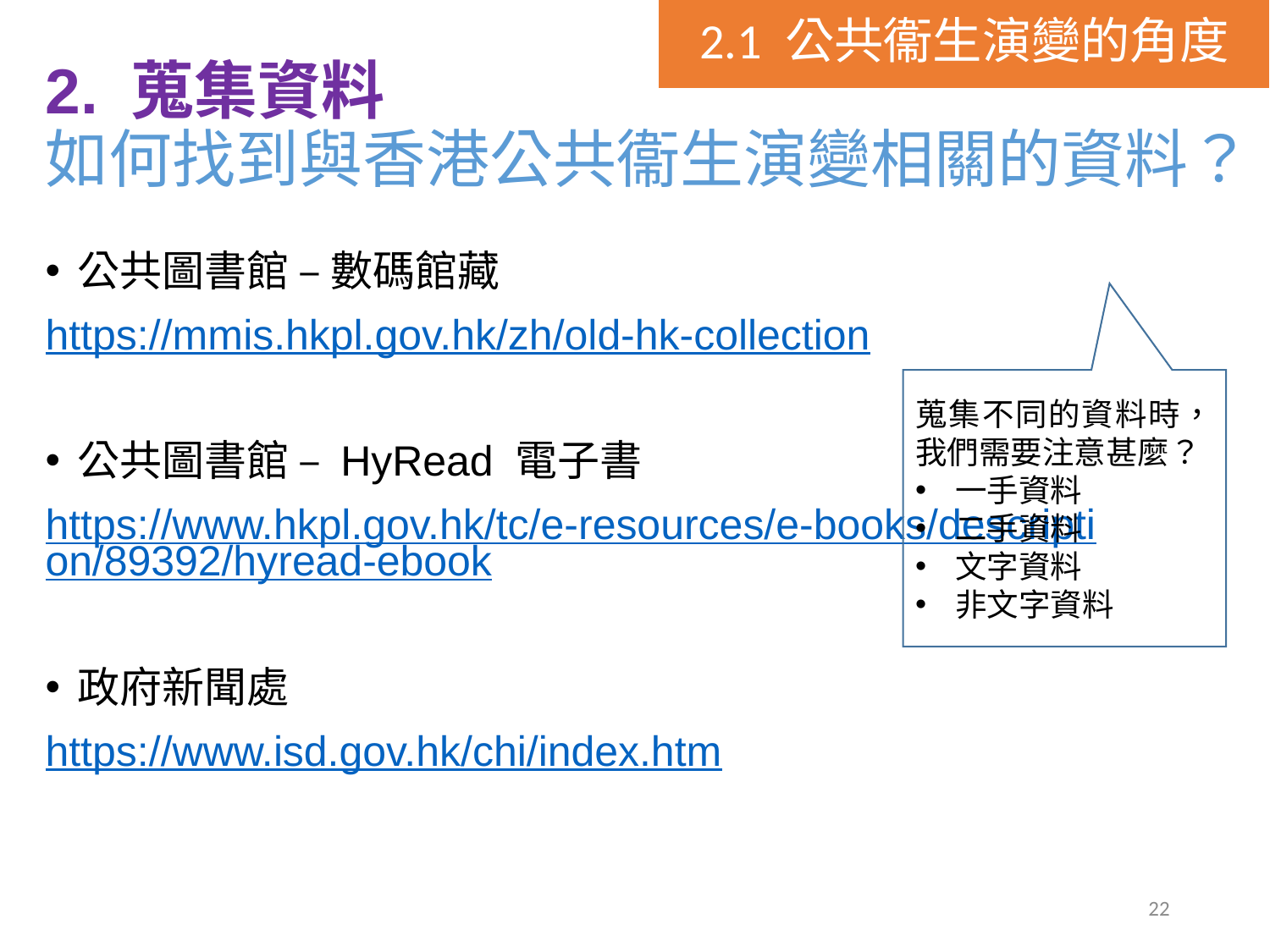

2.1 公共衞生演變的角度
# 2. 蒐集資料 如何找到與香港公共衞生演變相關的資料？
公共圖書館 – 數碼館藏
https://mmis.hkpl.gov.hk/zh/old-hk-collection

公共圖書館 – HyRead 電子書
https://www.hkpl.gov.hk/tc/e-resources/e-books/description/89392/hyread-ebook

政府新聞處
https://www.isd.gov.hk/chi/index.htm
蒐集不同的資料時，我們需要注意甚麼？
一手資料
二手資料
文字資料
非文字資料
22